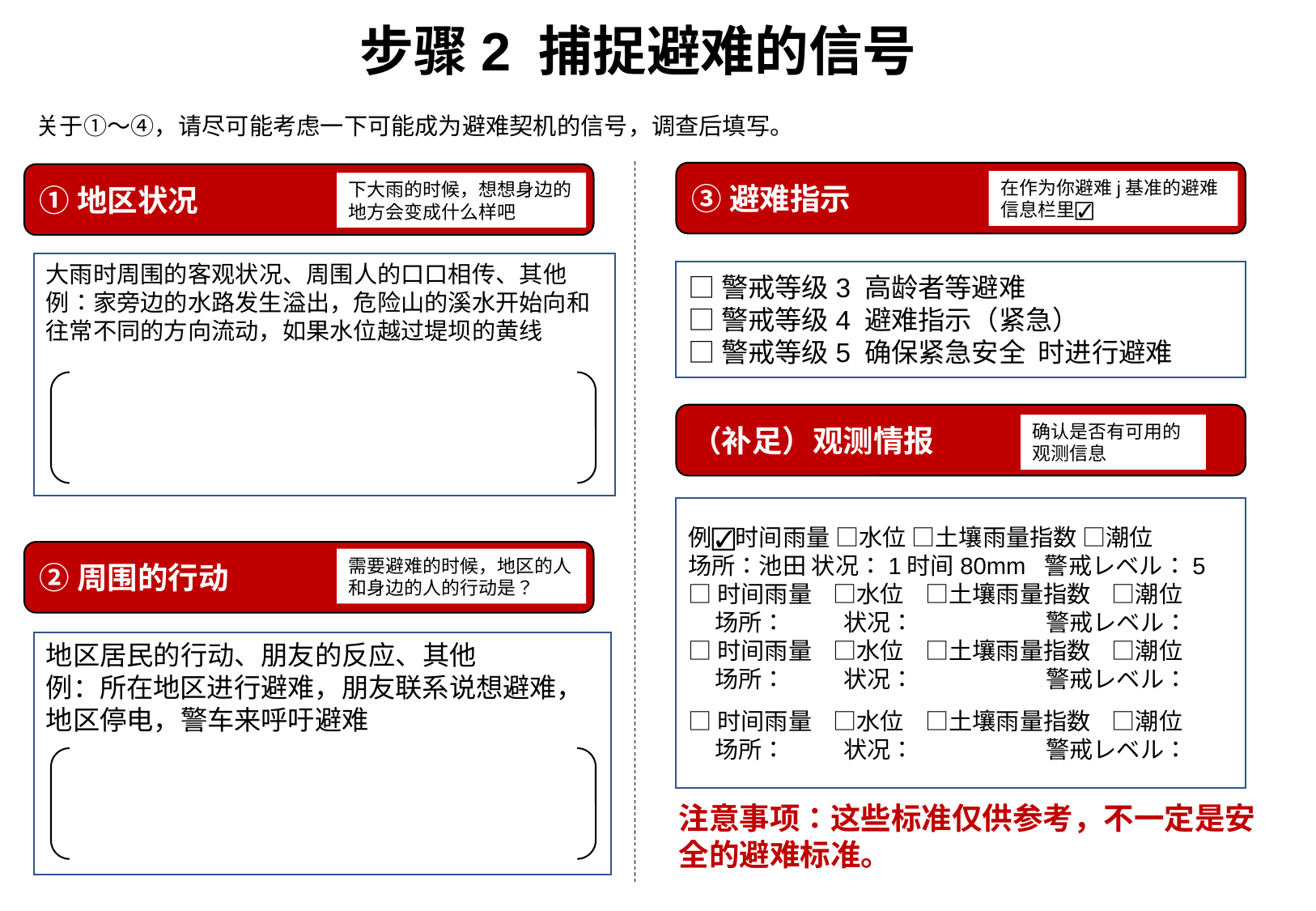

步骤2 捕捉避难的信号
关于①～④，请尽可能考虑一下可能成为避难契机的信号，调查后填写。
③避难指示
①地区状况
在作为你避难j基准的避难信息栏里☑
下大雨的时候，想想身边的地方会变成什么样吧
大雨时周围的客观状况、周围人的口口相传、其他
例：家旁边的水路发生溢出，危险山的溪水开始向和往常不同的方向流动，如果水位越过堤坝的黄线
□警戒等级3 高龄者等避难
□警戒等级4 避难指示（紧急）
□警戒等级5 确保紧急安全  时进行避难

（补足）观测情报
确认是否有可用的观测信息
例☑时间雨量 □水位 □土壤雨量指数 □潮位
场所：池田 状况：1时间80mm  警戒レベル：5
□时间雨量    □水位    □土壤雨量指数    □潮位
    场所：           状况：                         警戒レベル：
□时间雨量    □水位    □土壤雨量指数    □潮位
    场所：           状况：                         警戒レベル：

□时间雨量    □水位    □土壤雨量指数    □潮位
    场所：           状况：                         警戒レベル：
②周围的行动
需要避难的时候，地区的人和身边的人的行动是？
地区居民的行动、朋友的反应、其他
例：所在地区进行避难，朋友联系说想避难，地区停电，警车来呼吁避难

注意事项：这些标准仅供参考，不一定是安全的避难标准。